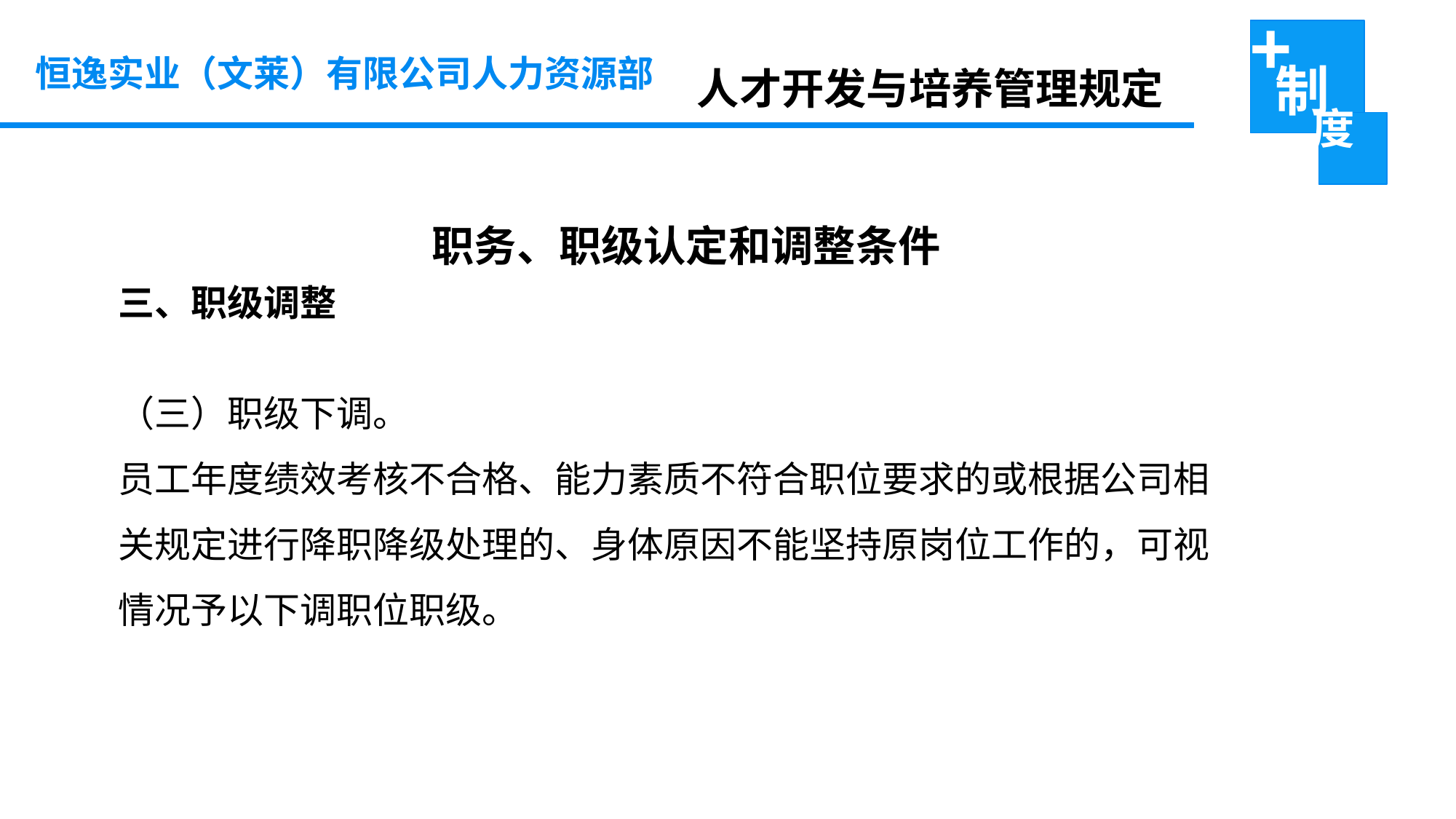

恒逸实业（文莱）有限公司人力资源部
人才开发与培养管理规定
职务、职级认定和调整条件

三、职级调整
（三）职级下调。
员工年度绩效考核不合格、能力素质不符合职位要求的或根据公司相关规定进行降职降级处理的、身体原因不能坚持原岗位工作的，可视情况予以下调职位职级。